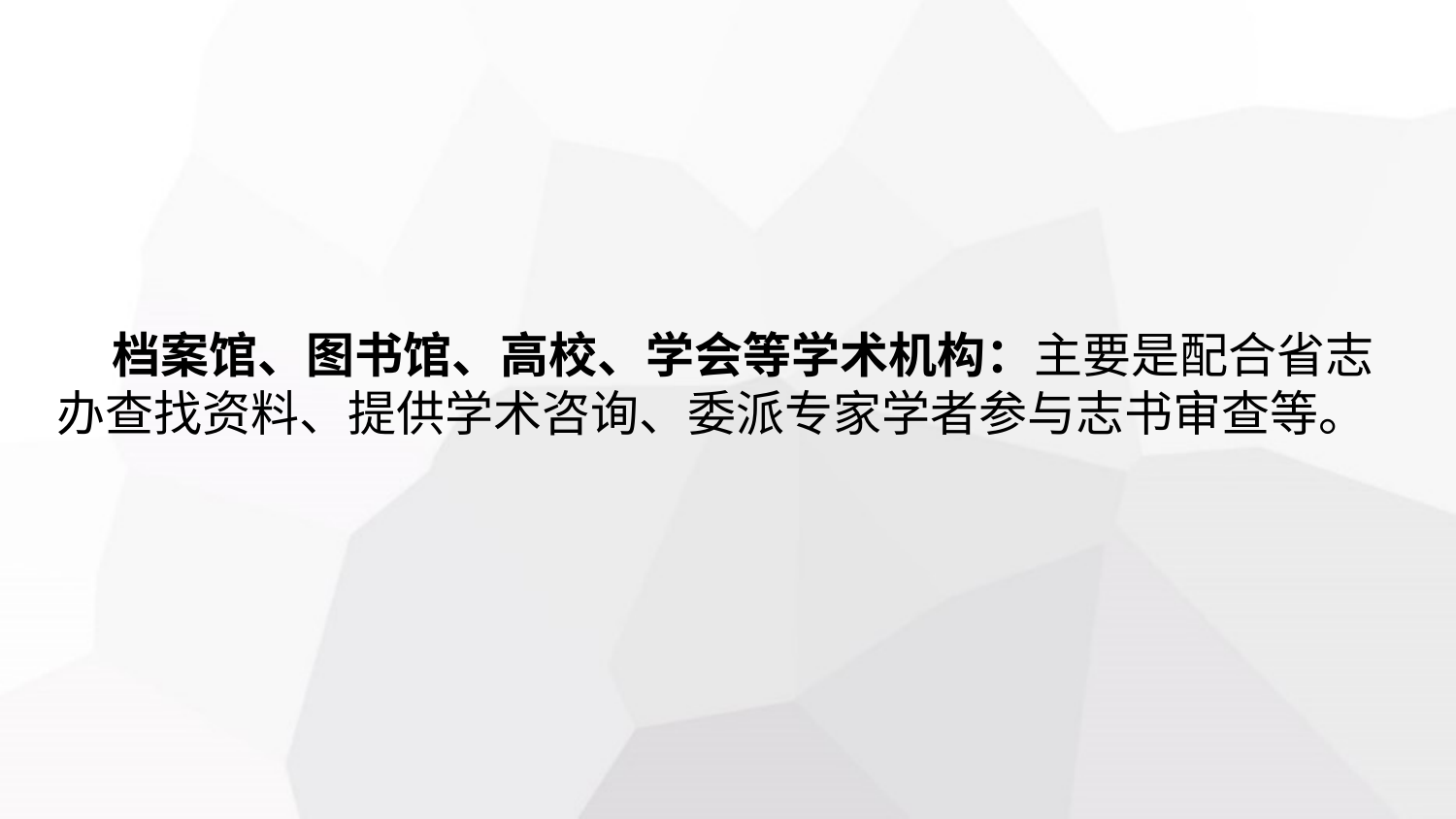

档案馆、图书馆、高校、学会等学术机构：主要是配合省志办查找资料、提供学术咨询、委派专家学者参与志书审查等。